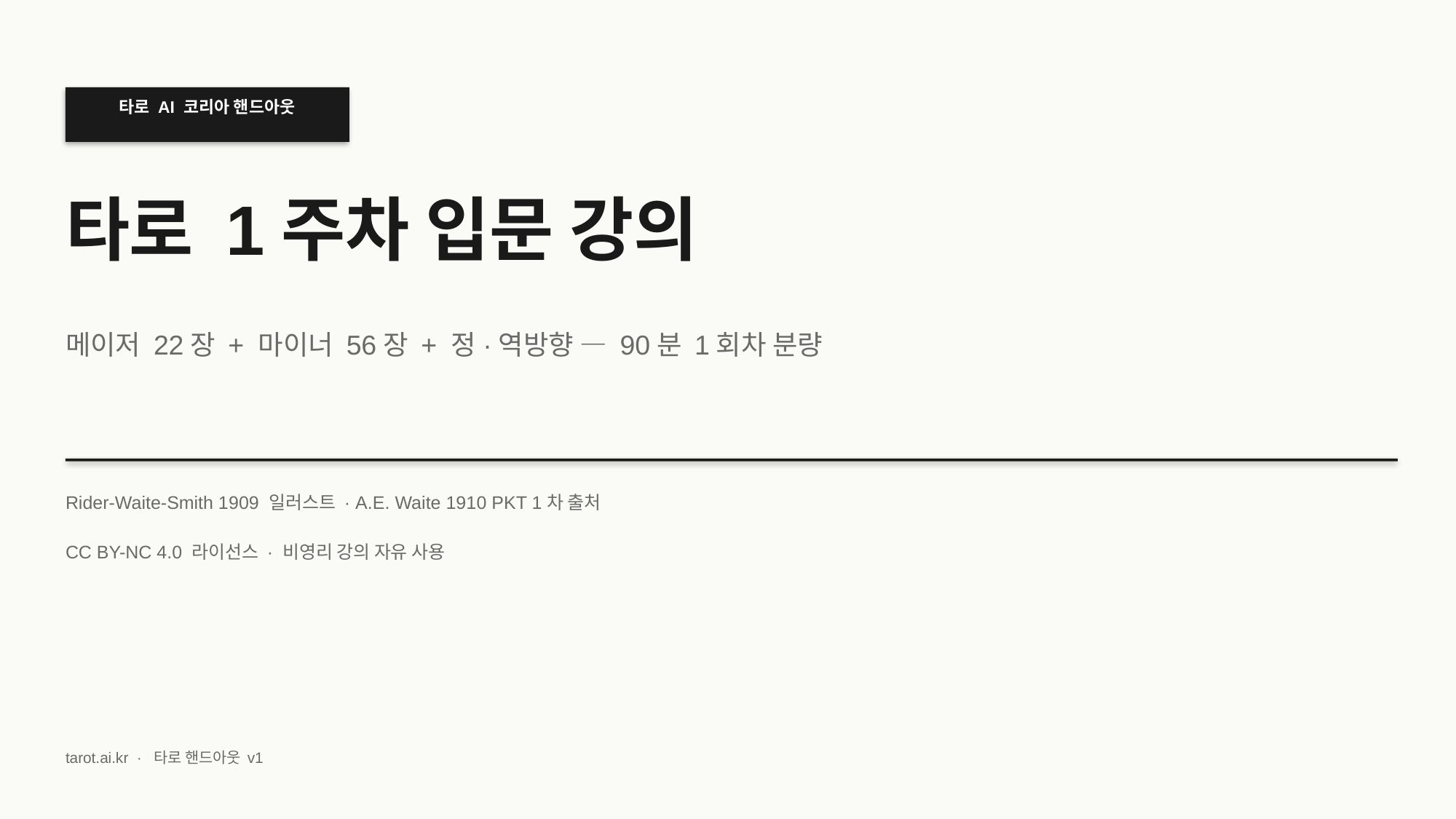

타로 AI 코리아 핸드아웃
타로 1주차 입문 강의
메이저 22장 + 마이너 56장 + 정·역방향 — 90분 1회차 분량

Rider-Waite-Smith 1909 일러스트 · A.E. Waite 1910 PKT 1차 출처
CC BY-NC 4.0 라이선스 · 비영리 강의 자유 사용
tarot.ai.kr  ·  타로 핸드아웃 v1